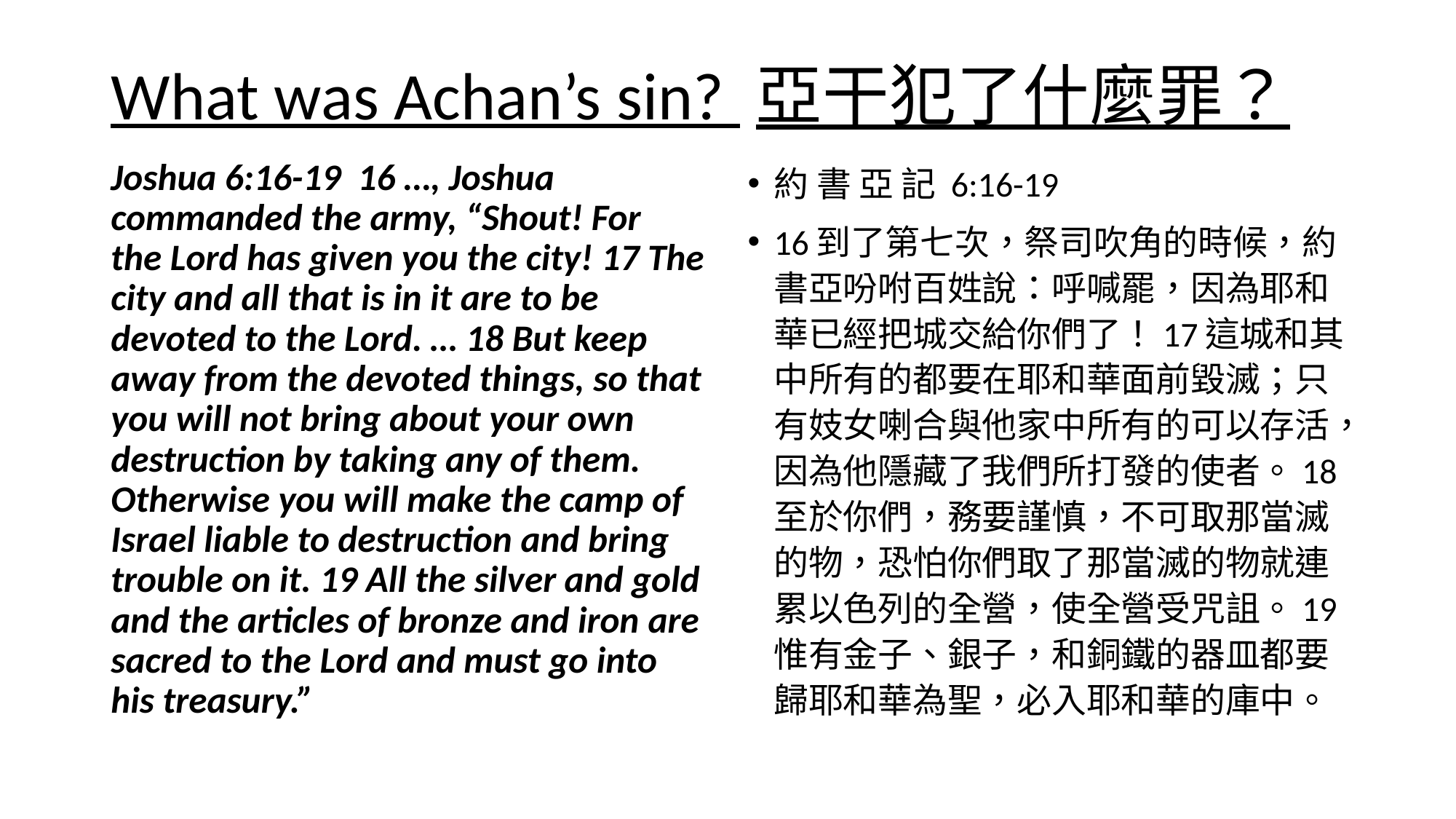

# What was Achan’s sin? 亞干犯了什麼罪？
Joshua 6:16-19  16 …, Joshua commanded the army, “Shout! For the Lord has given you the city! 17 The city and all that is in it are to be devoted to the Lord. … 18 But keep away from the devoted things, so that you will not bring about your own destruction by taking any of them. Otherwise you will make the camp of Israel liable to destruction and bring trouble on it. 19 All the silver and gold and the articles of bronze and iron are sacred to the Lord and must go into his treasury.”
約 書 亞 記 6:16-19
16到了第七次，祭司吹角的時候，約書亞吩咐百姓說：呼喊罷，因為耶和華已經把城交給你們了！17這城和其中所有的都要在耶和華面前毀滅；只有妓女喇合與他家中所有的可以存活，因為他隱藏了我們所打發的使者。18至於你們，務要謹慎，不可取那當滅的物，恐怕你們取了那當滅的物就連累以色列的全營，使全營受咒詛。19惟有金子、銀子，和銅鐵的器皿都要歸耶和華為聖，必入耶和華的庫中。